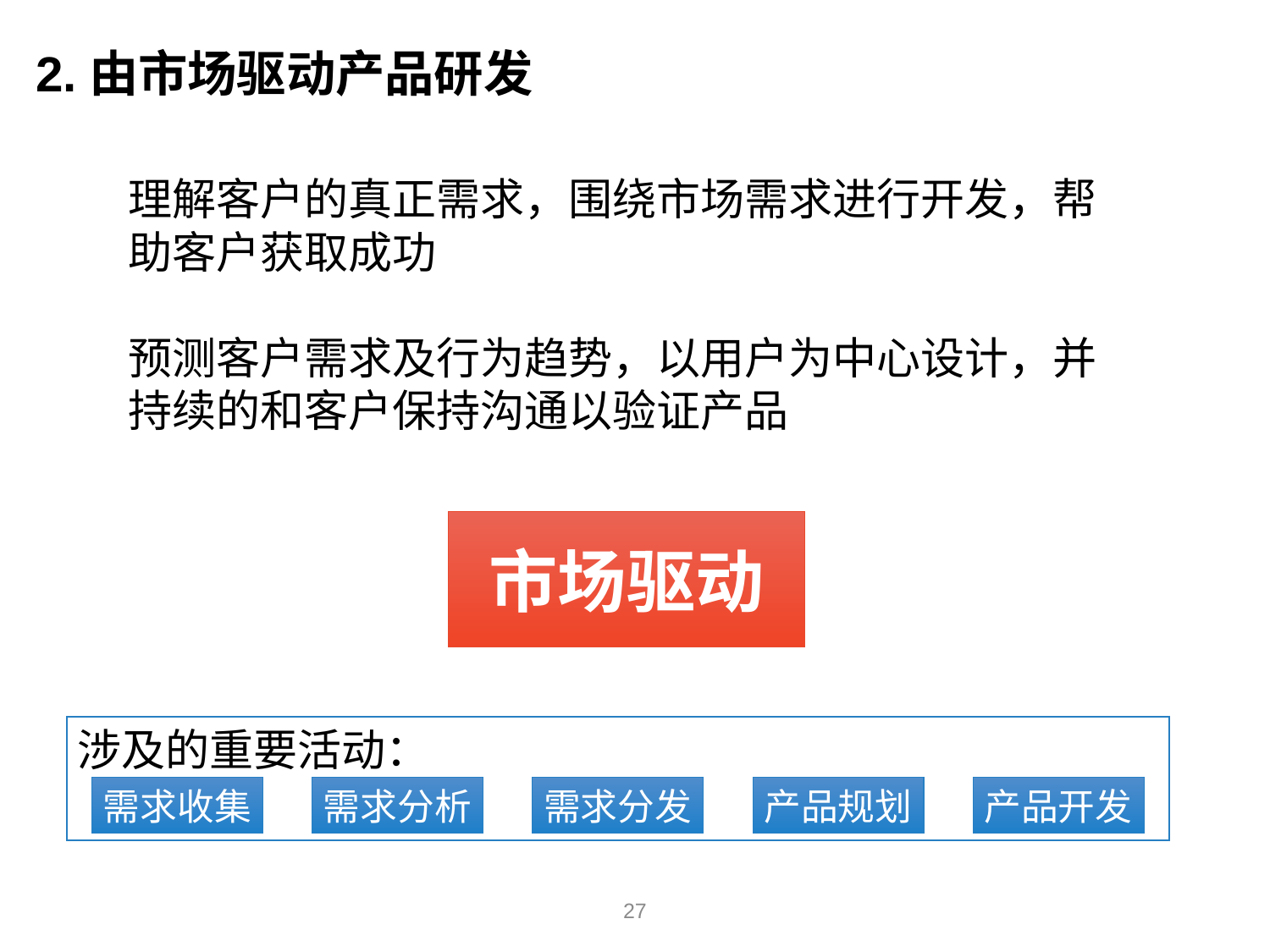

2.由市场驱动产品研发
理解客户的真正需求，围绕市场需求进行开发，帮助客户获取成功

预测客户需求及行为趋势，以用户为中心设计，并持续的和客户保持沟通以验证产品
市场驱动
涉及的重要活动：

需求收集
需求分析
需求分发
产品规划
产品开发
27